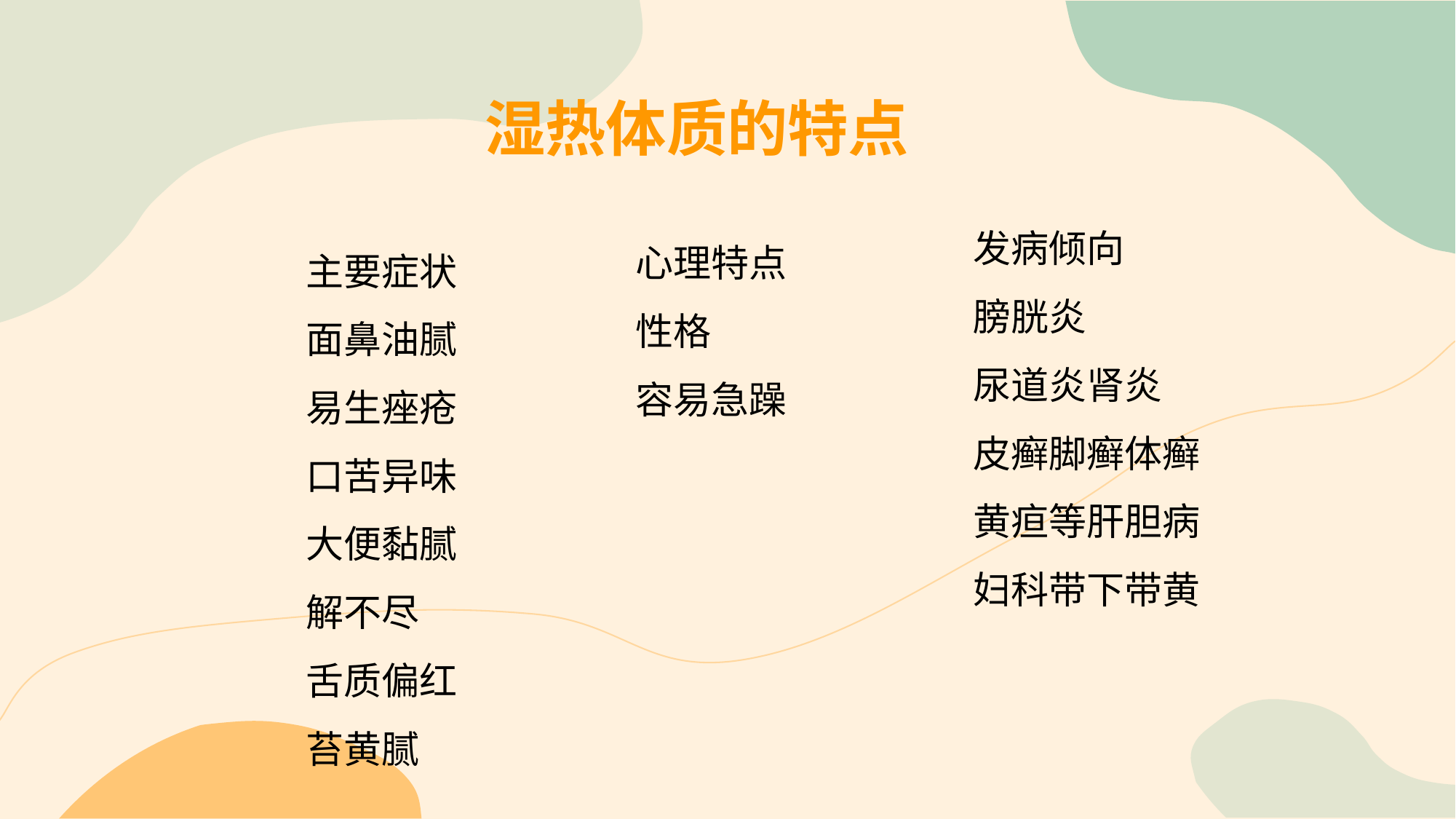

湿热体质的特点
发病倾向
膀胱炎
尿道炎肾炎
皮癣脚癣体癣
黄疸等肝胆病
妇科带下带黄

心理特点
性格
容易急躁

主要症状
面鼻油腻
易生痤疮
口苦异味
大便黏腻
解不尽
舌质偏红
苔黄腻